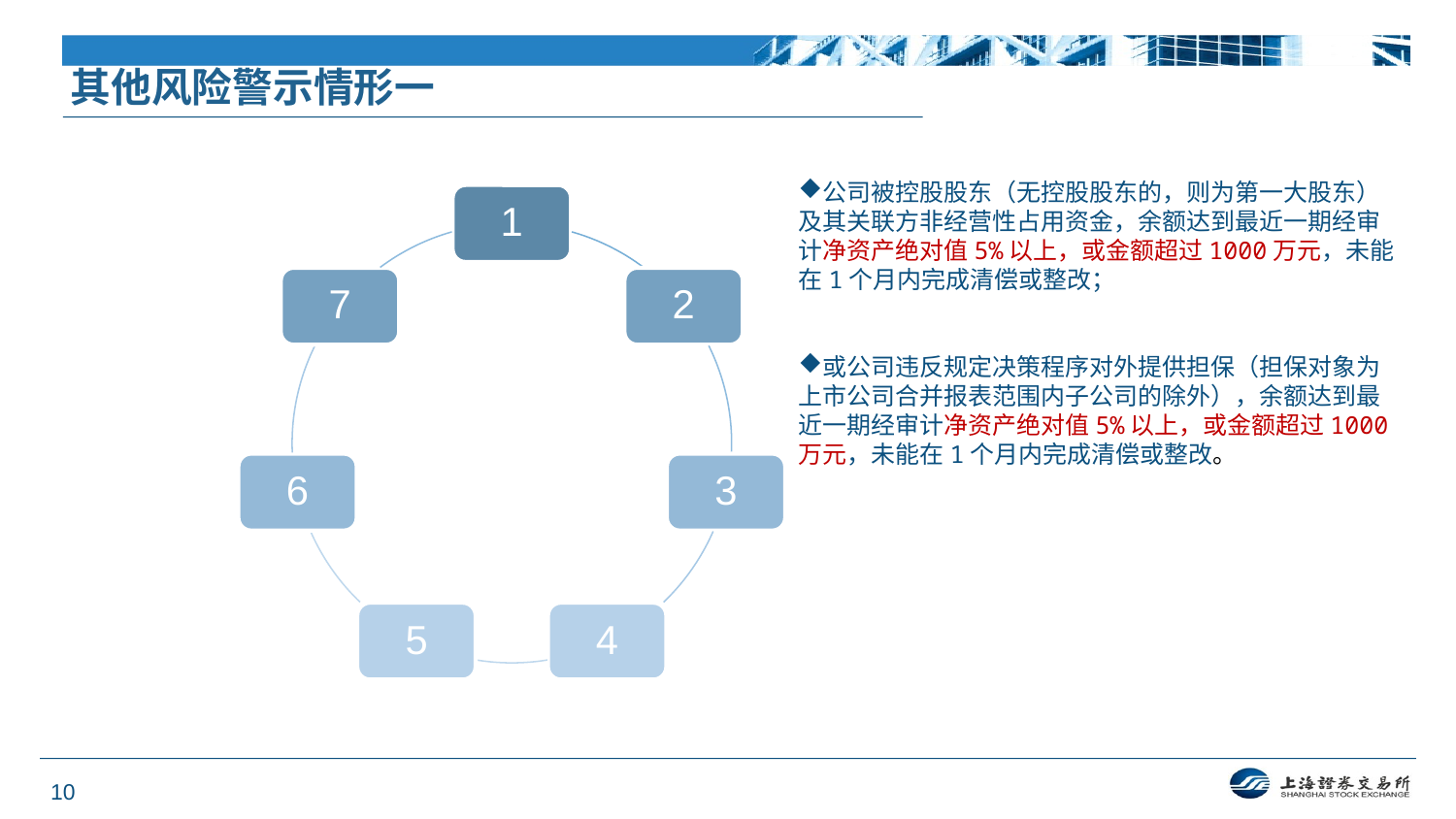

其他风险警示情形一
公司被控股股东（无控股股东的，则为第一大股东）及其关联方非经营性占用资金，余额达到最近一期经审计净资产绝对值5%以上，或金额超过1000万元，未能在1个月内完成清偿或整改；

或公司违反规定决策程序对外提供担保（担保对象为上市公司合并报表范围内子公司的除外），余额达到最近一期经审计净资产绝对值5%以上，或金额超过1000万元，未能在1个月内完成清偿或整改。
1
2
3
4
5
6
7
10